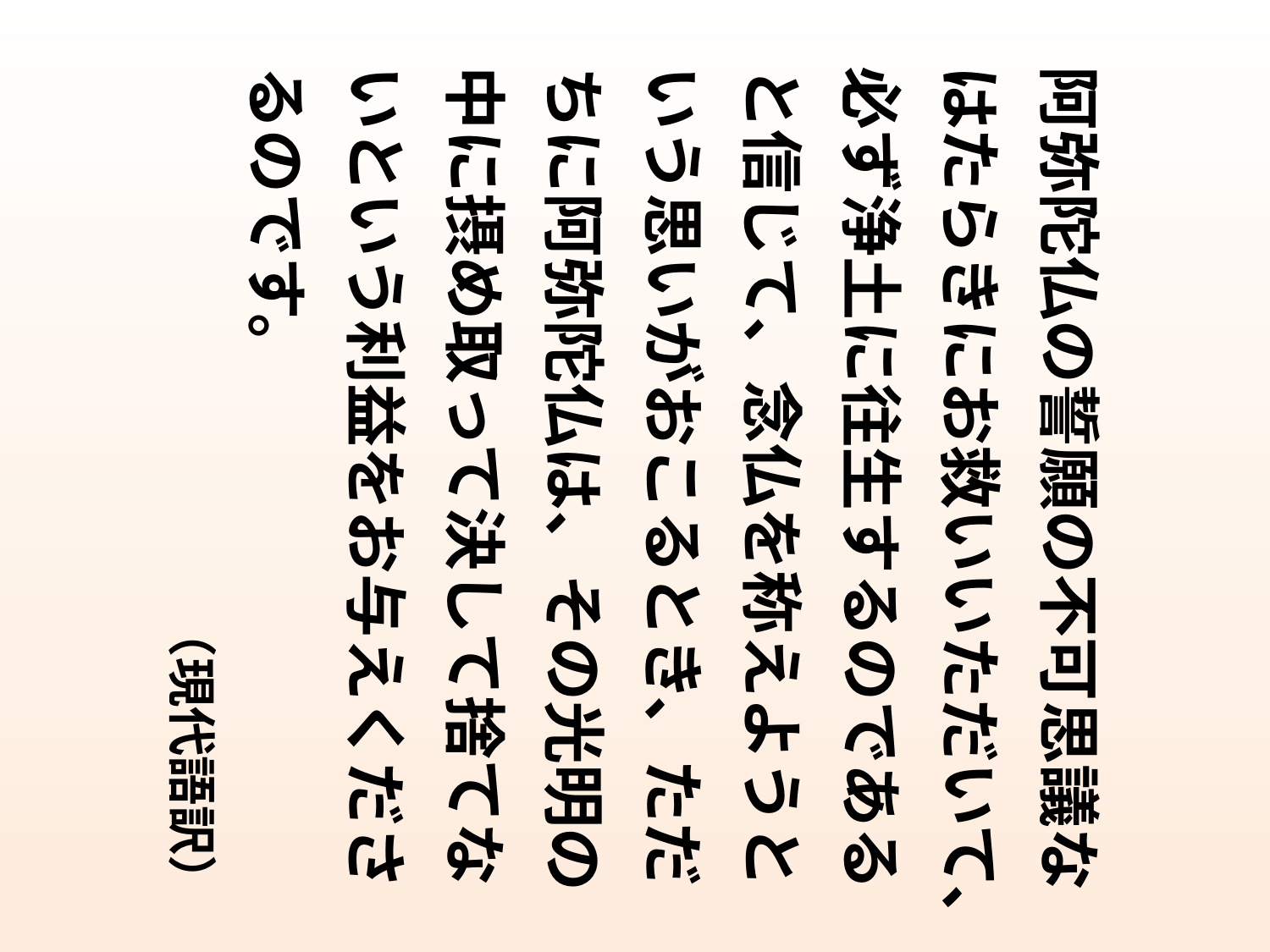

阿弥陀仏の誓願の不可思議なはたらきにお救いいただいて、必ず浄土に往生するのであると信じて、念仏を称えようという思いがおこるとき、ただちに阿弥陀仏は、その光明の中に摂め取って決して捨てないという利益をお与えくださるのです。
　　　　　　　　　　　（現代語訳）